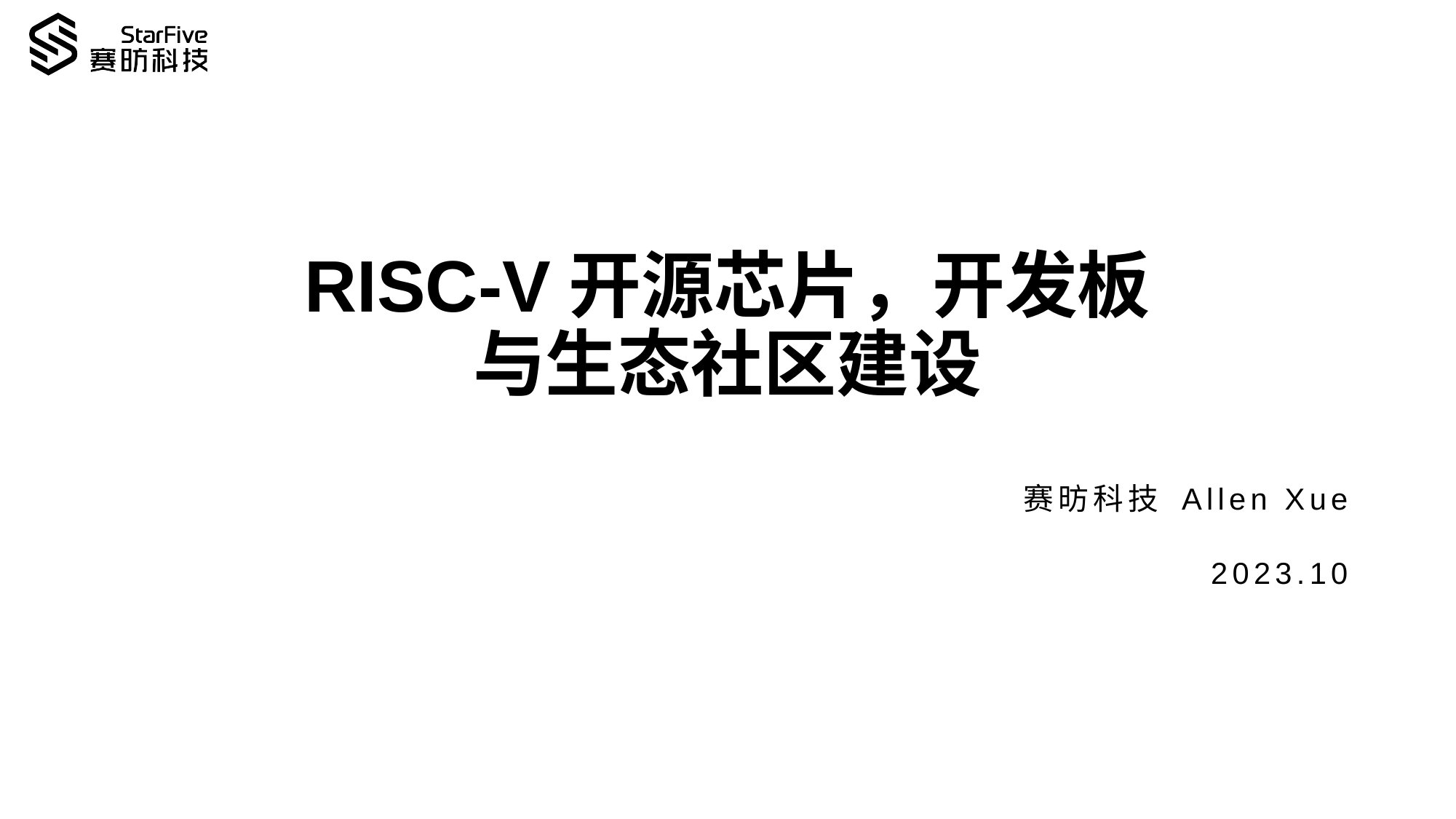

# RISC-V开源芯片，开发板 与生态社区建设
 赛昉科技 Allen Xue
2023.10